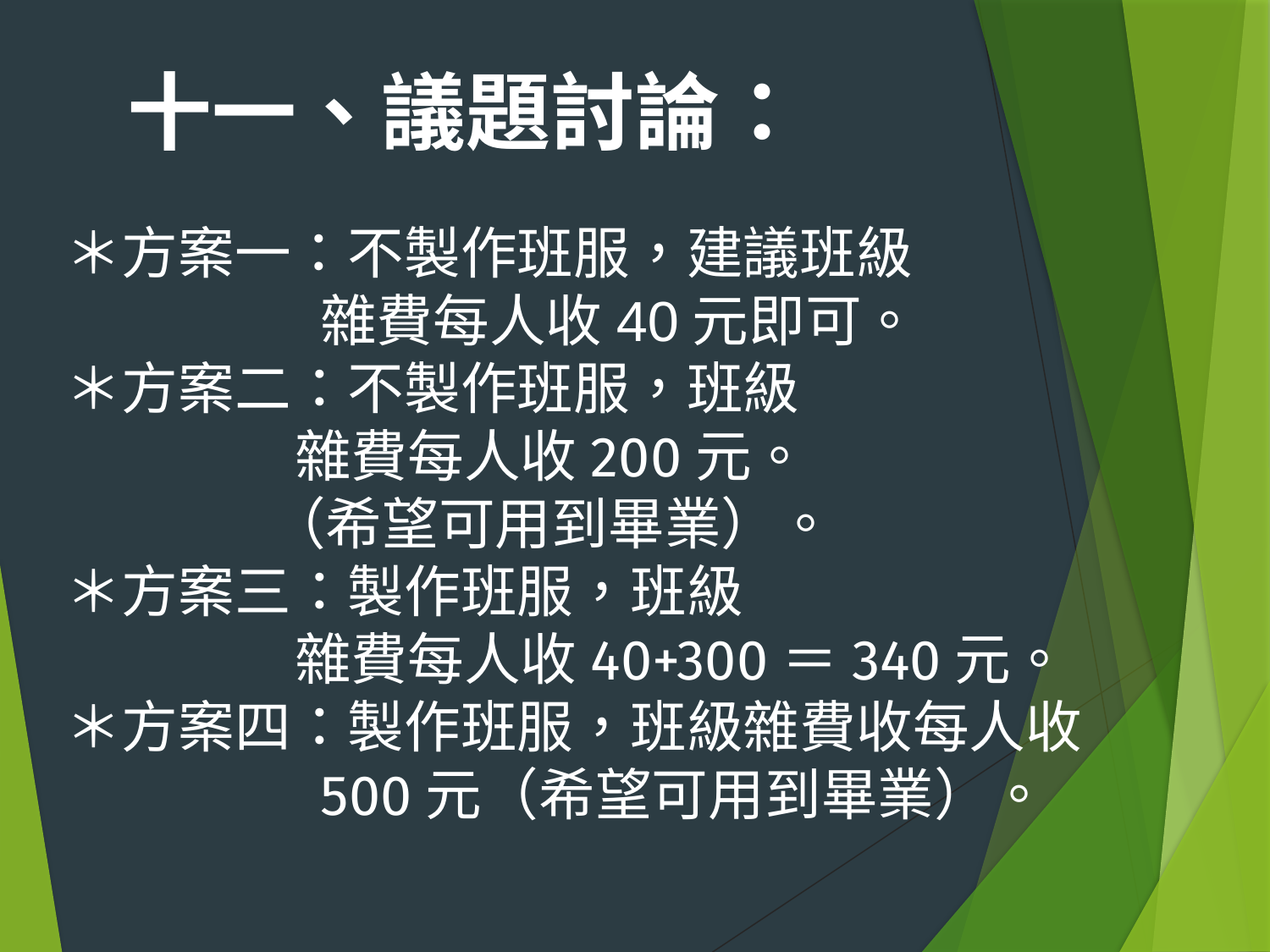

十一、議題討論：
＊方案一：不製作班服，建議班級
                   雜費每人收40元即可。
＊方案二：不製作班服，班級
                 雜費每人收200元。
               （希望可用到畢業）。
＊方案三：製作班服，班級
                 雜費每人收40+300＝340元。
＊方案四：製作班服，班級雜費收每人收
                 500元（希望可用到畢業）。